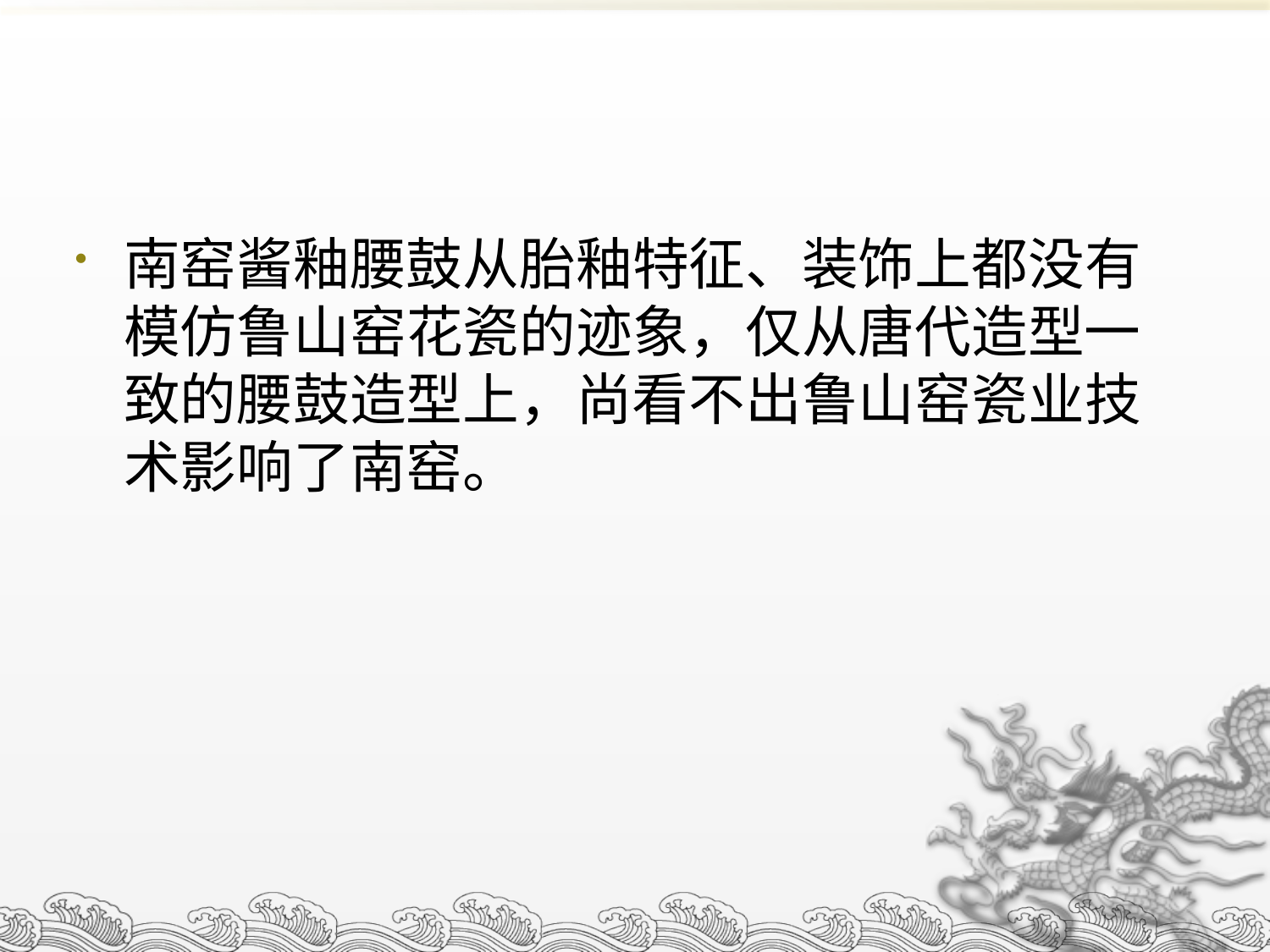

#
南窑酱釉腰鼓从胎釉特征、装饰上都没有模仿鲁山窑花瓷的迹象，仅从唐代造型一致的腰鼓造型上，尚看不出鲁山窑瓷业技术影响了南窑。